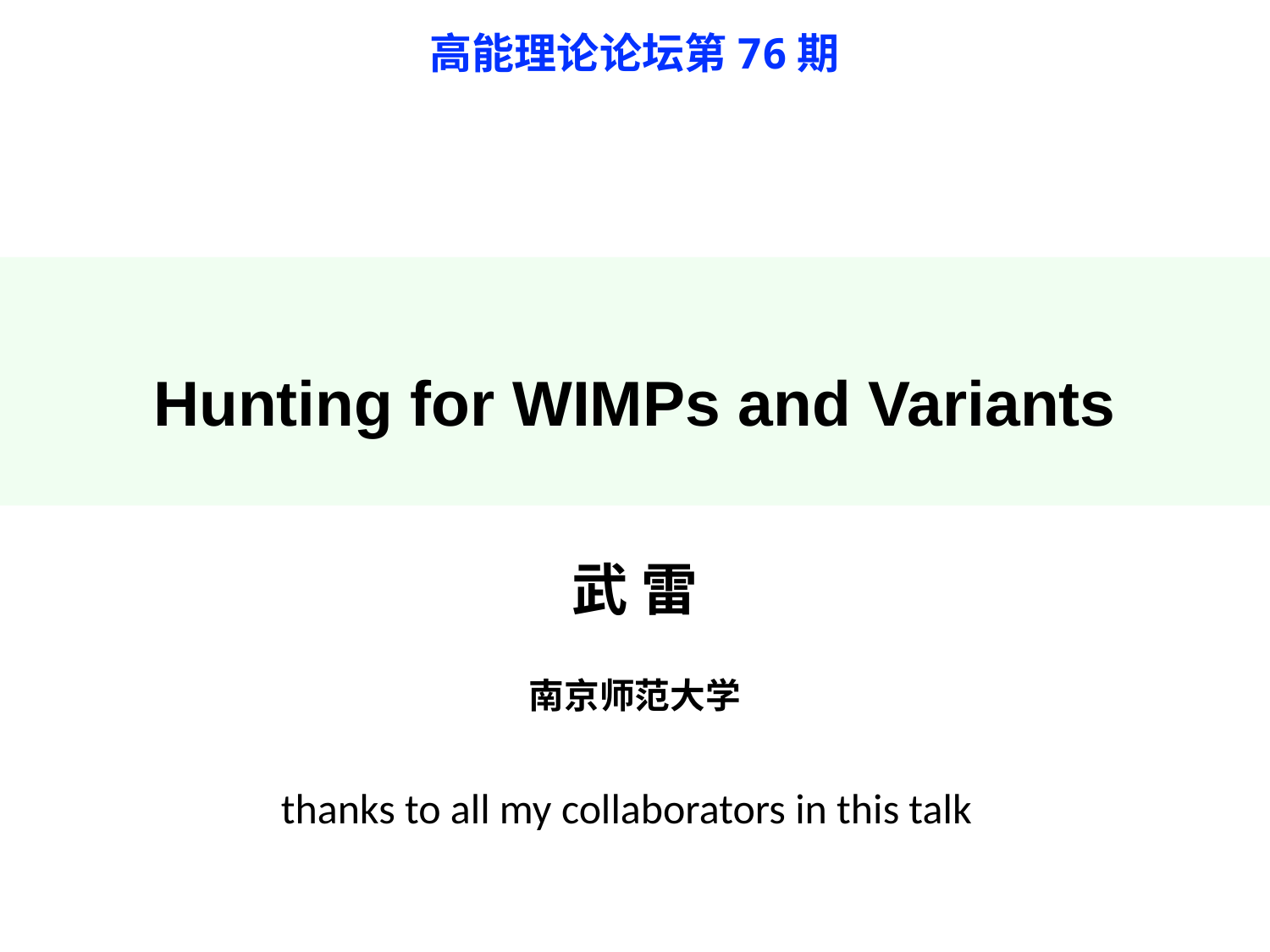

高能理论论坛第76期
# Hunting for WIMPs and Variants
武 雷
南京师范大学
thanks to all my collaborators in this talk